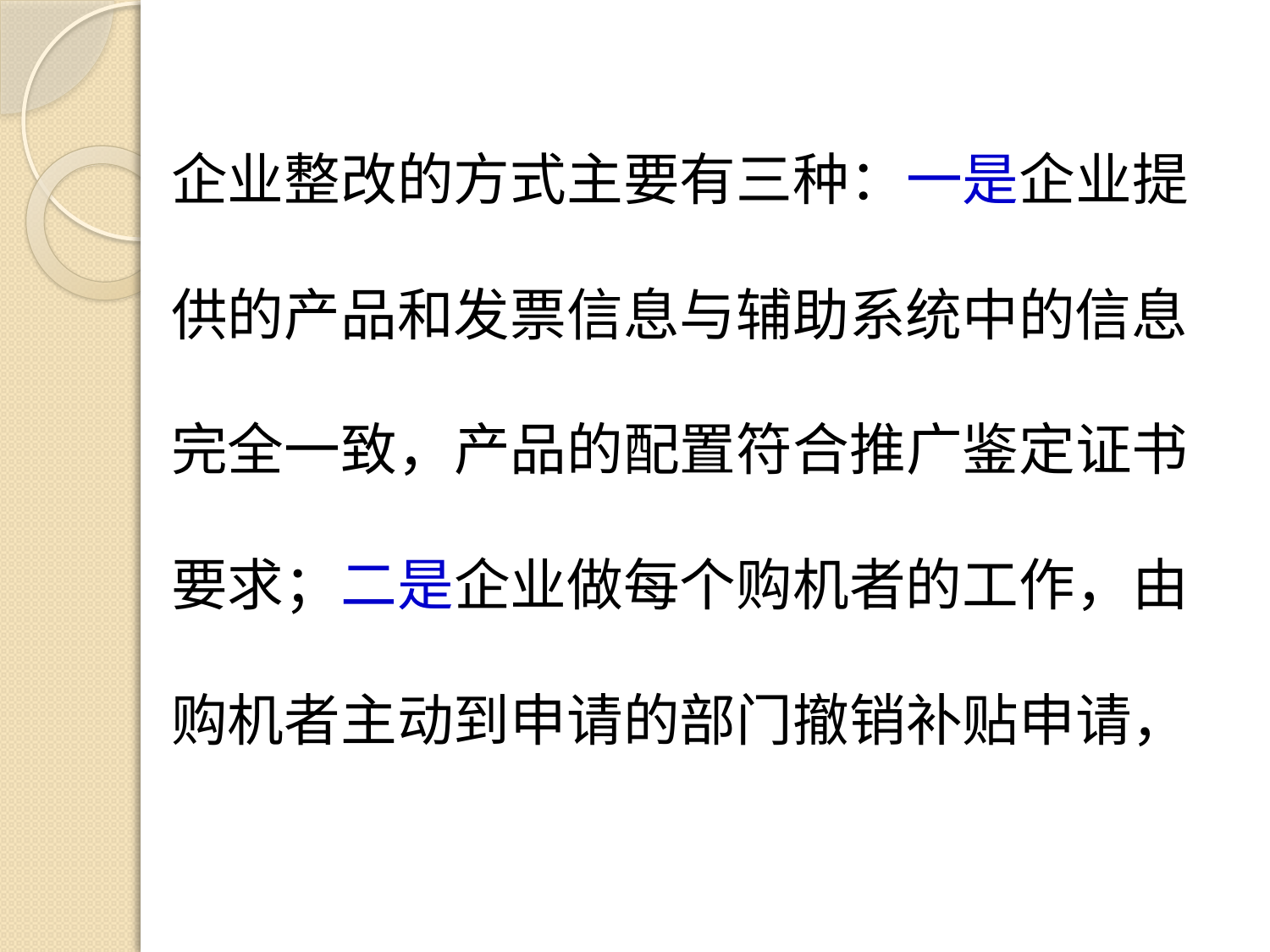

企业整改的方式主要有三种：一是企业提供的产品和发票信息与辅助系统中的信息完全一致，产品的配置符合推广鉴定证书要求；二是企业做每个购机者的工作，由购机者主动到申请的部门撤销补贴申请，